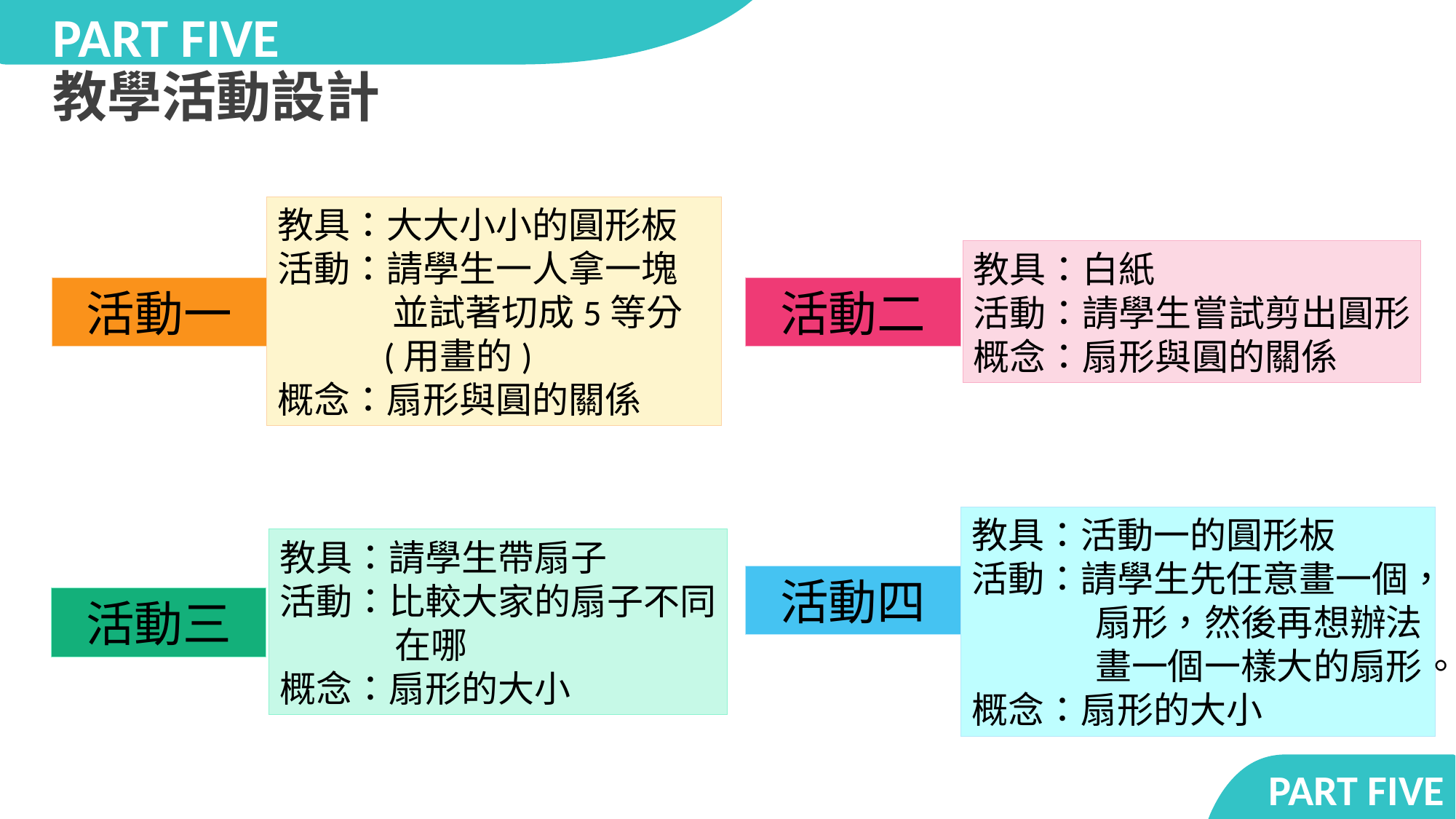

PART FIVE
教學活動設計
教具：大大小小的圓形板
活動：請學生一人拿一塊
             並試著切成5等分
             (用畫的)
概念：扇形與圓的關係
活動一
教具：白紙
活動：請學生嘗試剪出圓形
概念：扇形與圓的關係
活動二
教具：活動一的圓形板
活動：請學生先任意畫一個，
              扇形，然後再想辦法
              畫一個一樣大的扇形。
概念：扇形的大小
活動四
教具：請學生帶扇子
活動：比較大家的扇子不同
             在哪
概念：扇形的大小
活動三
PART FIVE